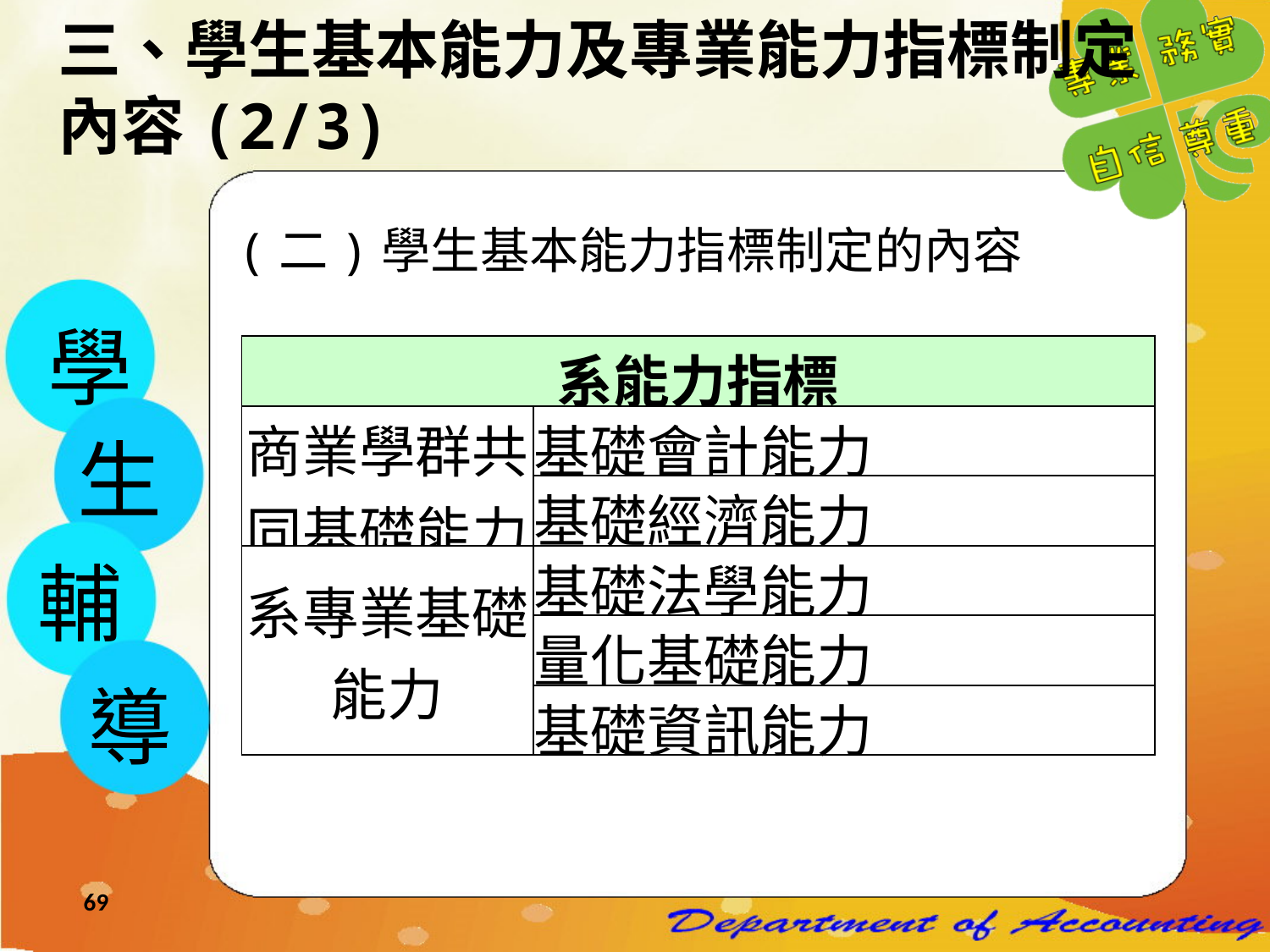

三、學生基本能力及專業能力指標制定內容(2/3)
(二)學生基本能力指標制定的內容
學
生
輔
導
| 系能力指標 |  |
| --- | --- |
| 商業學群共同基礎能力 | 基礎會計能力 |
|  | 基礎經濟能力 |
| 系專業基礎能力 | 基礎法學能力 |
|  | 量化基礎能力 |
|  | 基礎資訊能力 |
69